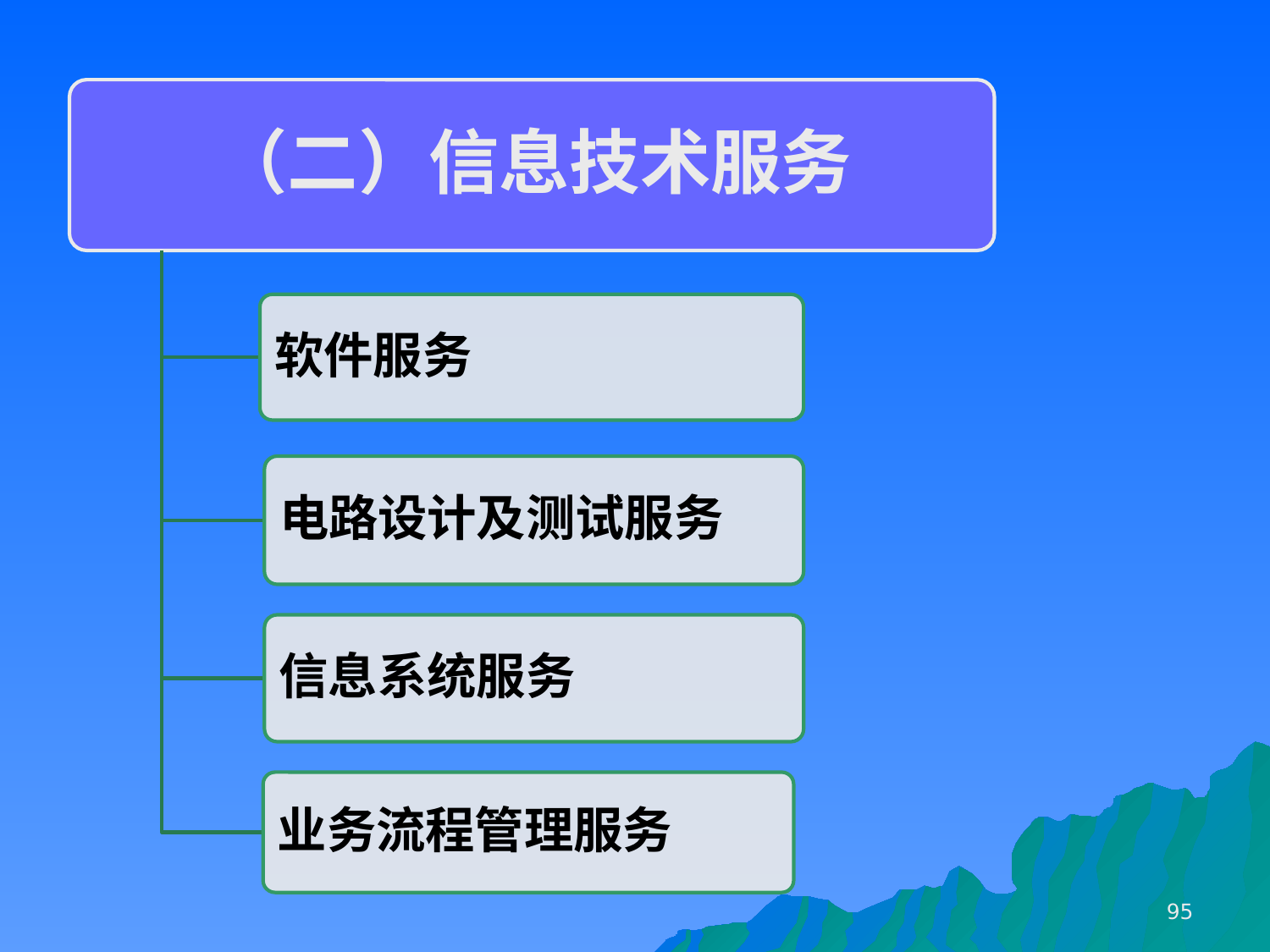

（二）信息技术服务
软件服务
电路设计及测试服务
信息系统服务
业务流程管理服务
95